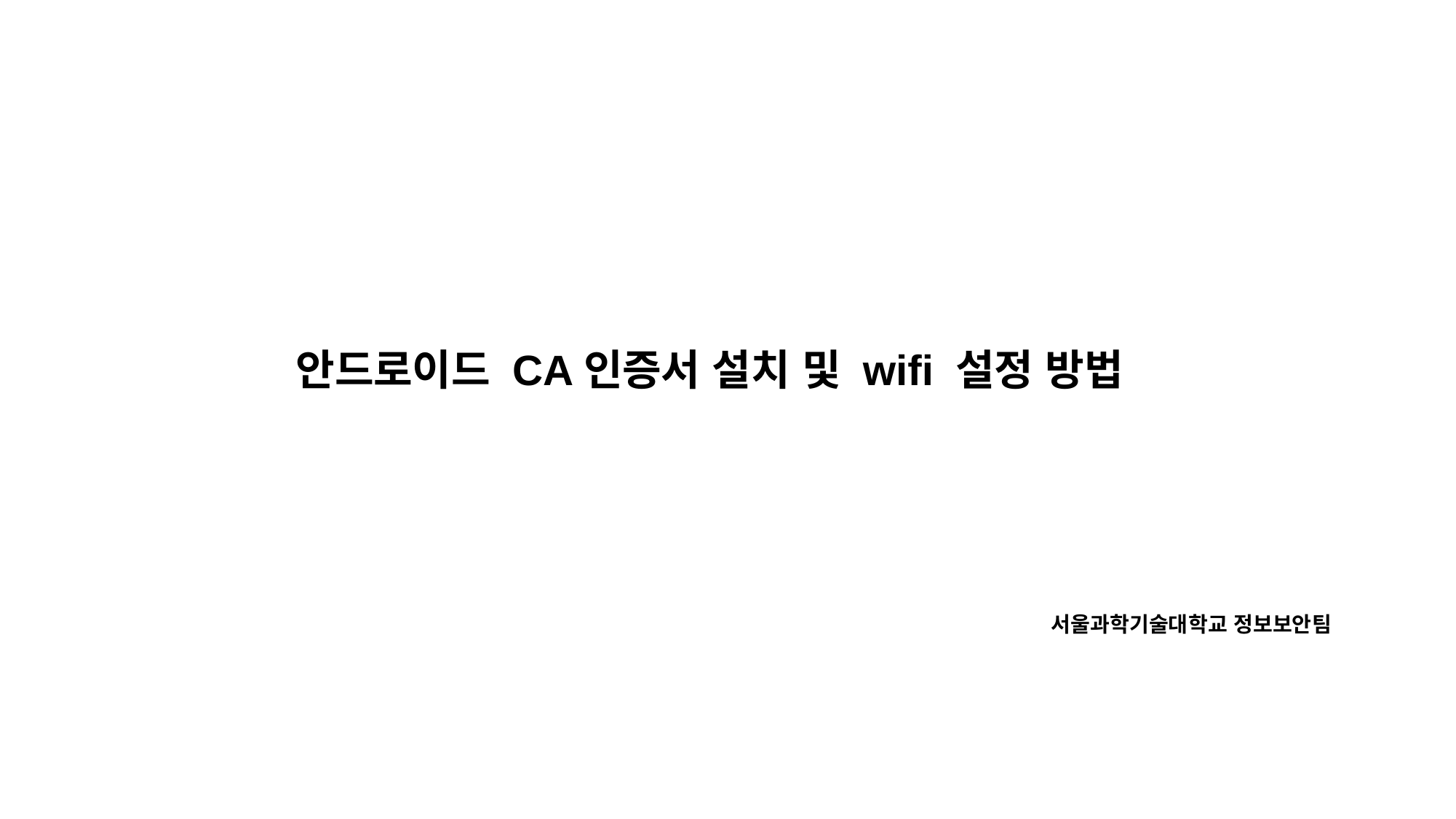

안드로이드 CA인증서 설치 및 wifi 설정 방법
서울과학기술대학교 정보보안팀